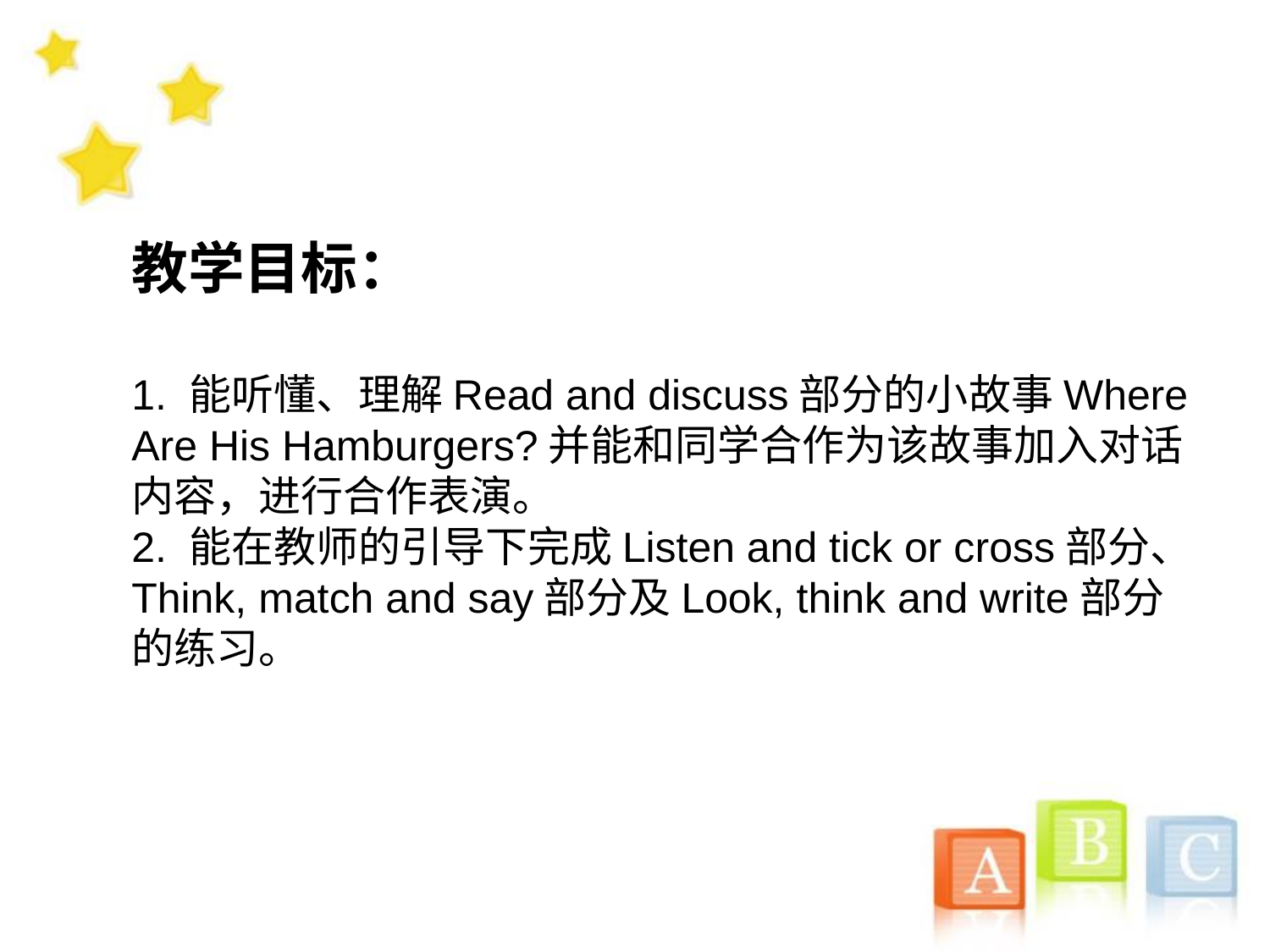

教学目标：

1. 能听懂、理解Read and discuss部分的小故事Where Are His Hamburgers?并能和同学合作为该故事加入对话内容，进行合作表演。
2. 能在教师的引导下完成Listen and tick or cross部分、Think, match and say部分及Look, think and write部分的练习。